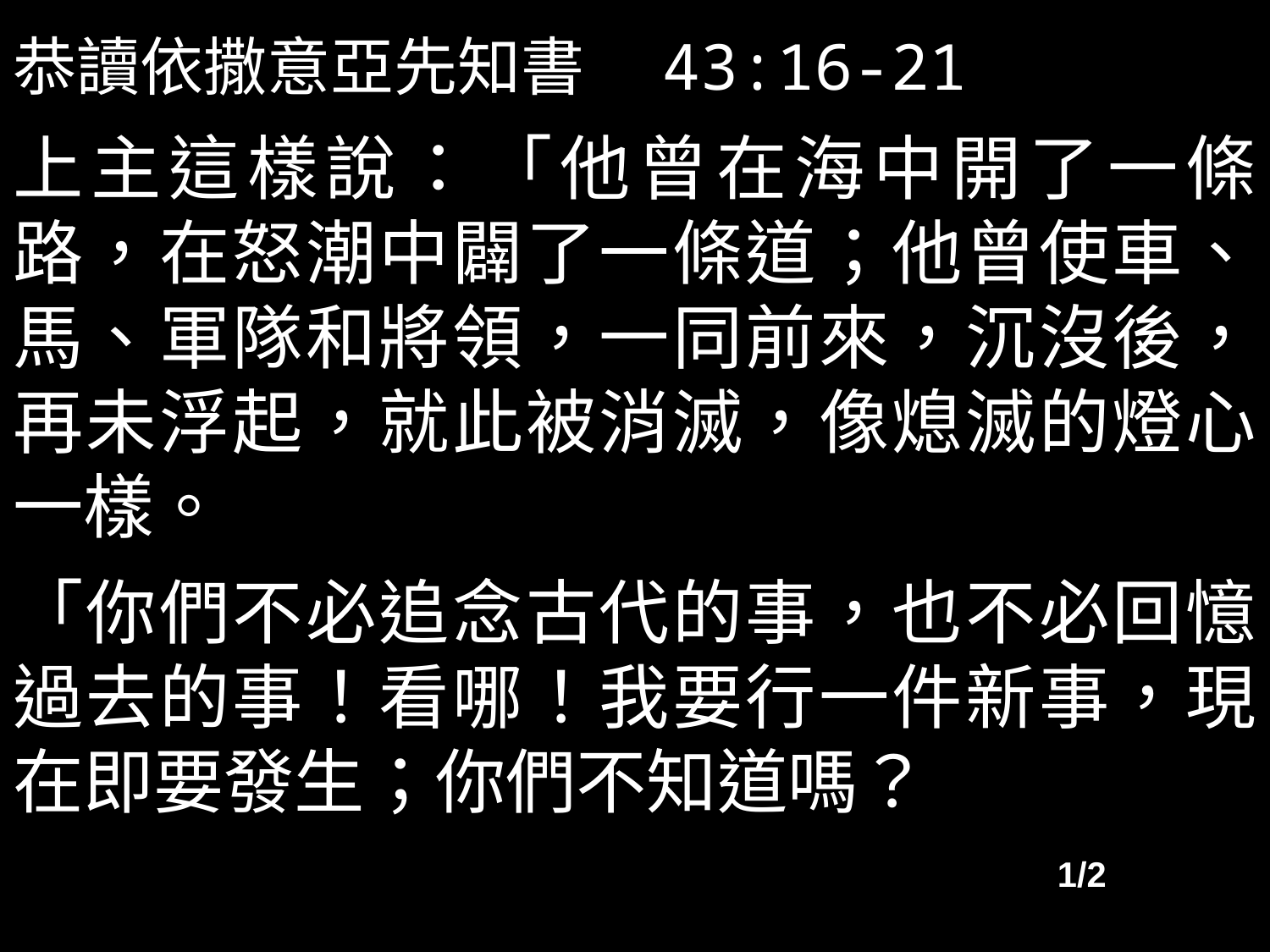

恭讀依撒意亞先知書　43:16-21
上主這樣說：「他曾在海中開了一條路，在怒潮中闢了一條道；他曾使車、馬、軍隊和將領，一同前來，沉沒後，再未浮起，就此被消滅，像熄滅的燈心一樣。
「你們不必追念古代的事，也不必回憶過去的事！看哪！我要行一件新事，現在即要發生；你們不知道嗎？
1/2